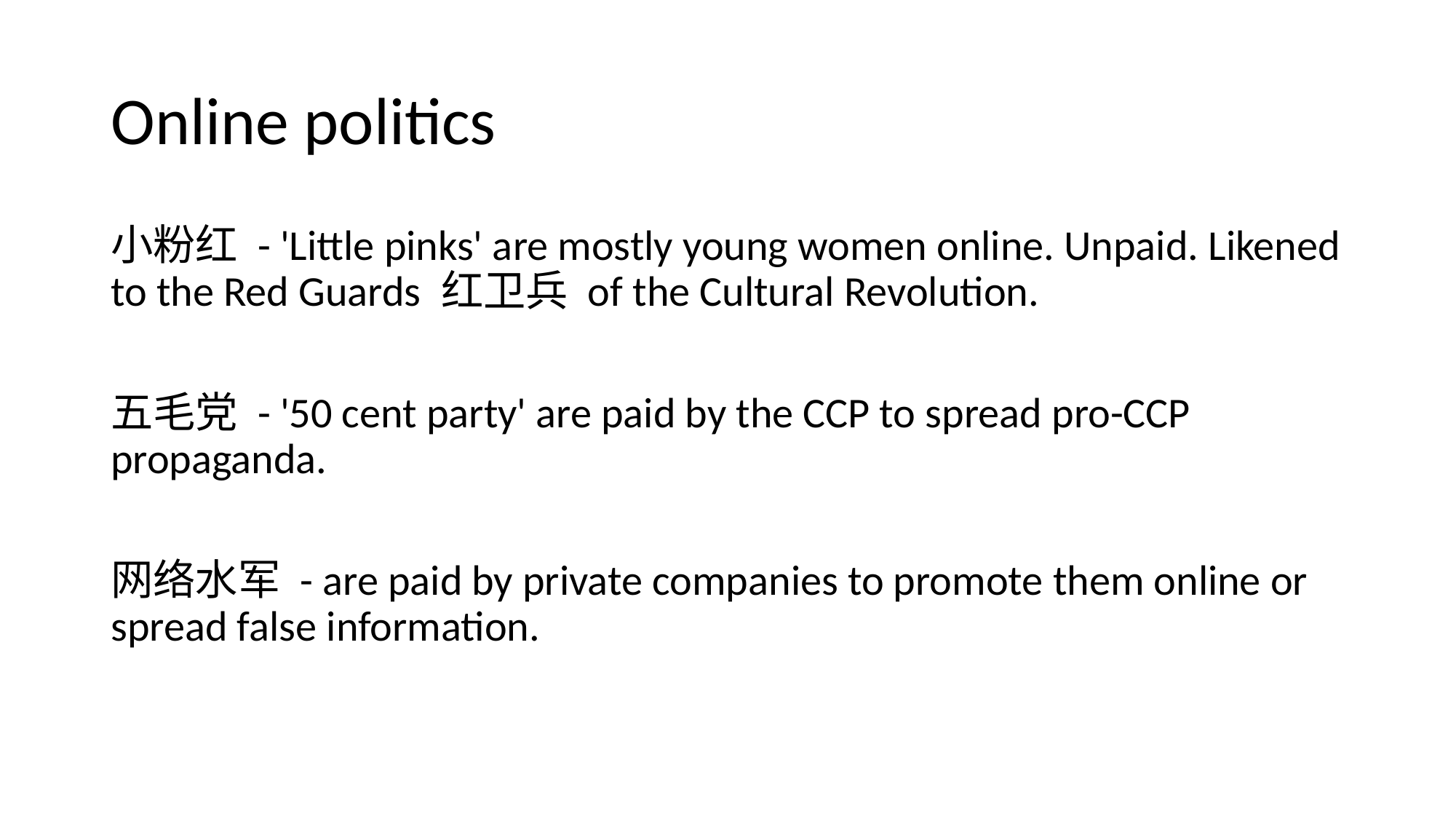

# Online politics
小粉红 - 'Little pinks' are mostly young women online. Unpaid. Likened to the Red Guards 红卫兵 of the Cultural Revolution.

五毛党 - '50 cent party' are paid by the CCP to spread pro-CCP propaganda.

网络水军 - are paid by private companies to promote them online or spread false information.